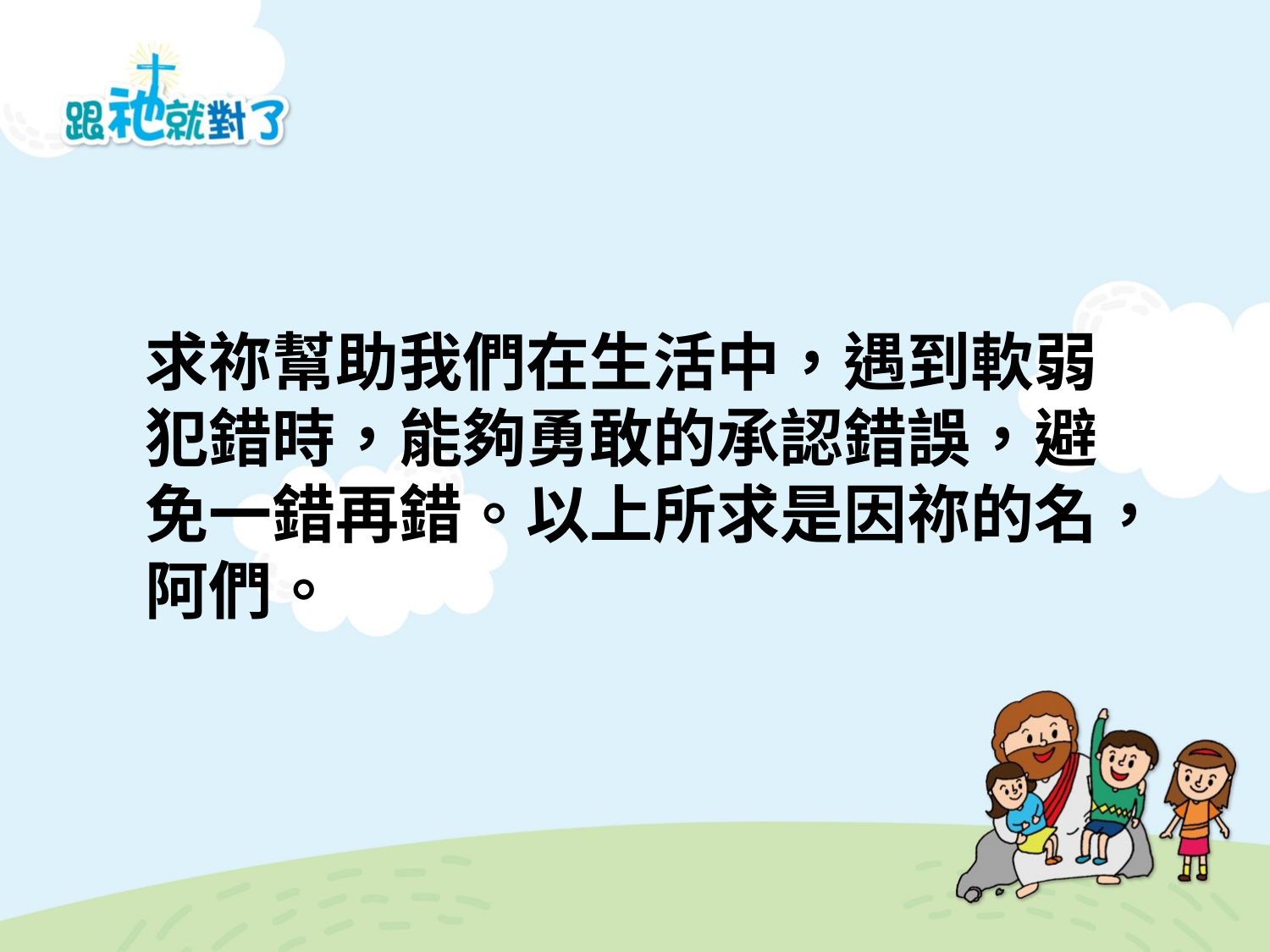

求祢幫助我們在生活中，遇到軟弱犯錯時，能夠勇敢的承認錯誤，避免一錯再錯。以上所求是因祢的名，阿們。